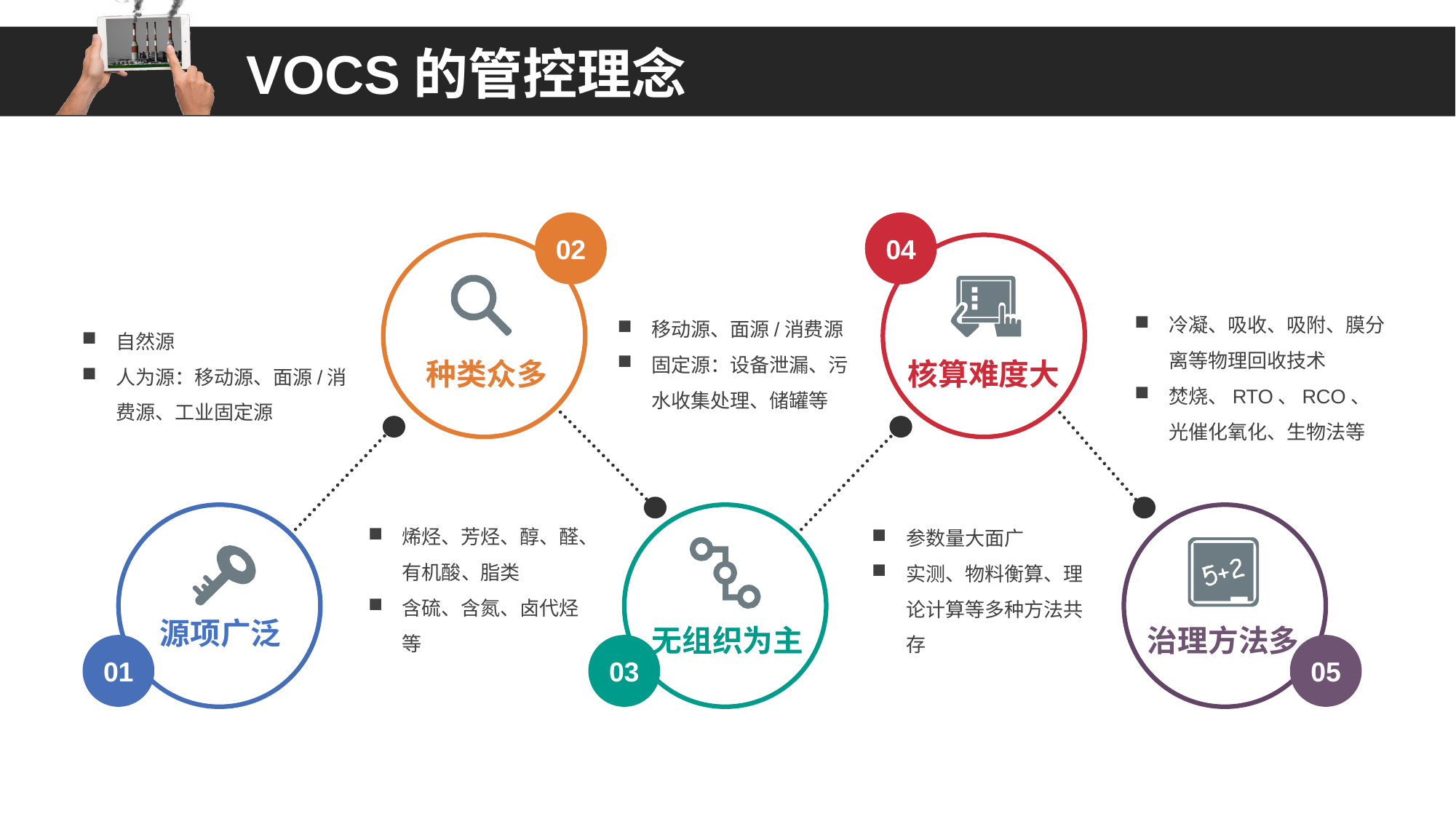

VOCs的管控理念
02
04

01
03
05
冷凝、吸收、吸附、膜分离等物理回收技术
焚烧、RTO、RCO、光催化氧化、生物法等
移动源、面源/消费源
固定源：设备泄漏、污水收集处理、储罐等
自然源
人为源：移动源、面源/消费源、工业固定源
种类众多
核算难度大
烯烃、芳烃、醇、醛、有机酸、脂类
含硫、含氮、卤代烃等
参数量大面广
实测、物料衡算、理论计算等多种方法共存
无组织为主
治理方法多
源项广泛